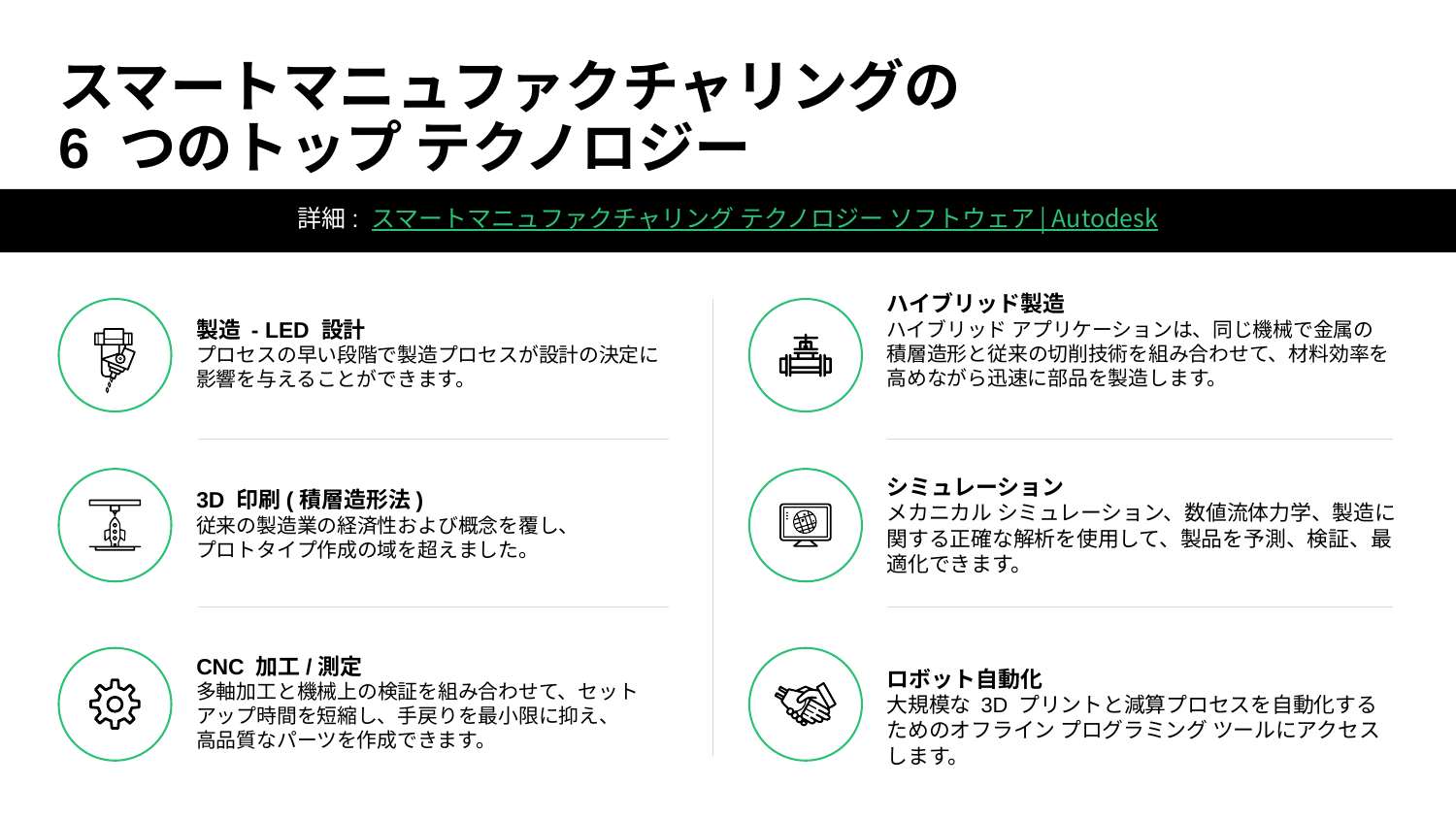

# スマートマニュファクチャリングの 6 つのトップ テクノロジー
詳細: スマートマニュファクチャリング テクノロジー ソフトウェア | Autodesk
ハイブリッド製造
ハイブリッド アプリケーションは、同じ機械で金属の
積層造形と従来の切削技術を組み合わせて、材料効率を高めながら迅速に部品を製造します。

製造 - LED 設計
プロセスの早い段階で製造プロセスが設計の決定に影響を与えることができます。

シミュレーション
メカニカル シミュレーション、数値流体力学、製造に関する正確な解析を使用して、製品を予測、検証、最適化できます。
3D 印刷(積層造形法)
従来の製造業の経済性および概念を覆し、
プロトタイプ作成の域を超えました。

CNC 加工/測定
多軸加工と機械上の検証を組み合わせて、セットアップ時間を短縮し、手戻りを最小限に抑え、
高品質なパーツを作成できます。
ロボット自動化
大規模な 3D プリントと減算プロセスを自動化する
ためのオフライン プログラミング ツールにアクセスします。